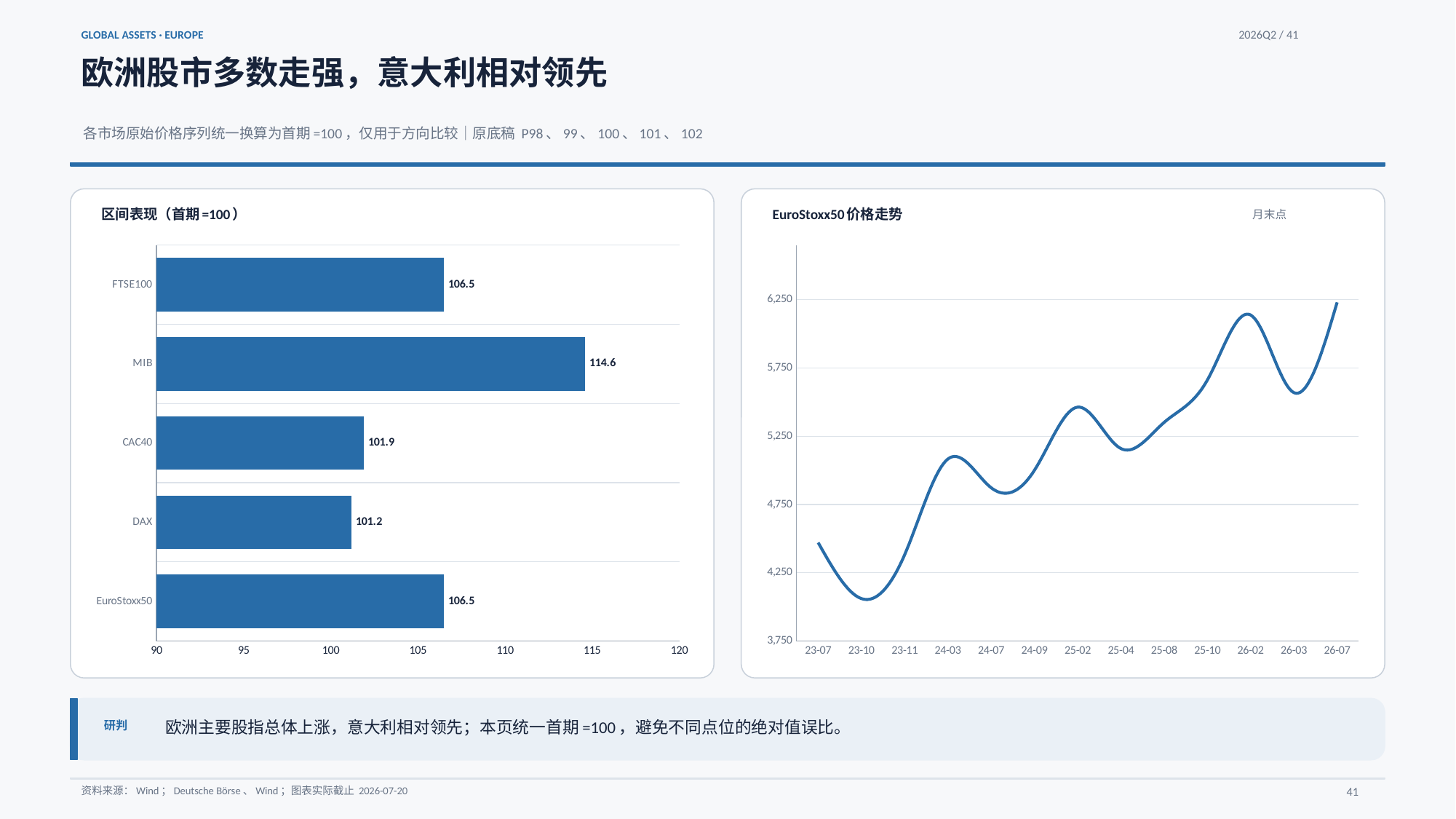

GLOBAL ASSETS · EUROPE
2026Q2 / 41
欧洲股市多数走强，意大利相对领先
各市场原始价格序列统一换算为首期=100，仅用于方向比较｜原底稿 P98、99、100、101、102

区间表现（首期=100）
EuroStoxx50价格走势
月末点

### Chart

| Category |  |
|---|---|
| EuroStoxx50 | 106.5 |
| DAX | 101.2 |
| CAC40 | 101.9 |
| MIB | 114.6 |
| FTSE100 | 106.5 |

### Chart

| Category |  |
|---|---|
| 23-07 | 4471.31 |
| 23-10 | 4061.12 |
| 23-11 | 4382.47 |
| 24-03 | 5083.42 |
| 24-07 | 4872.94 |
| 24-09 | 5000.45 |
| 25-02 | 5463.54 |
| 25-04 | 5160.22 |
| 25-08 | 5351.73 |
| 25-10 | 5662.04 |
| 26-02 | 6138.41 |
| 26-03 | 5569.73 |
| 26-07 | 6230.87 |

欧洲主要股指总体上涨，意大利相对领先；本页统一首期=100，避免不同点位的绝对值误比。
研判

资料来源：Wind；Deutsche Börse、Wind；图表实际截止 2026-07-20
41